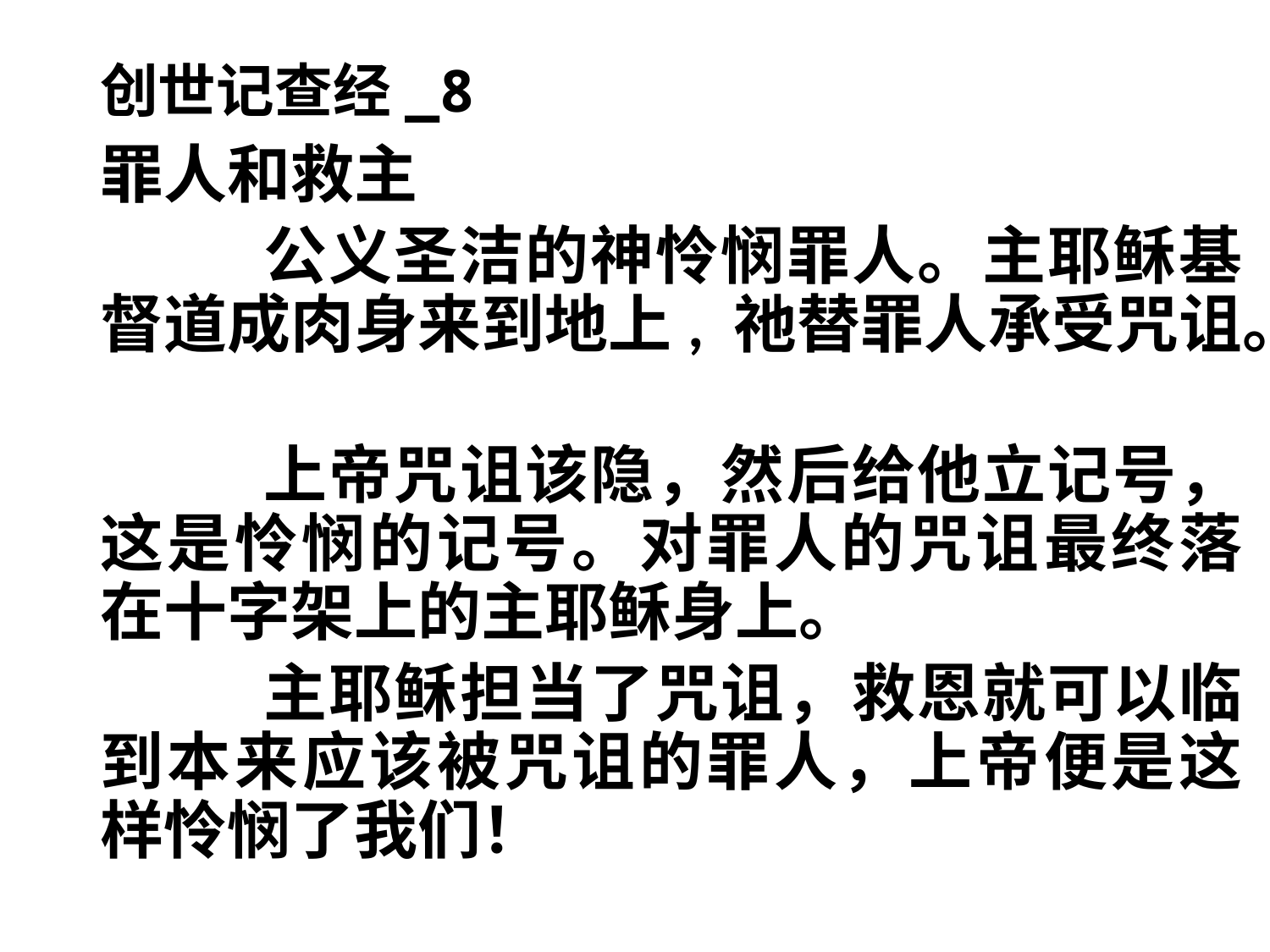

# 创世记查经_8
罪人和救主
         公义圣洁的神怜悯罪人。主耶稣基督道成肉身来到地上, 祂替罪人承受咒诅。
         上帝咒诅该隐，然后给他立记号，这是怜悯的记号。对罪人的咒诅最终落在十字架上的主耶稣身上。
         主耶稣担当了咒诅，救恩就可以临到本来应该被咒诅的罪人，上帝便是这样怜悯了我们！